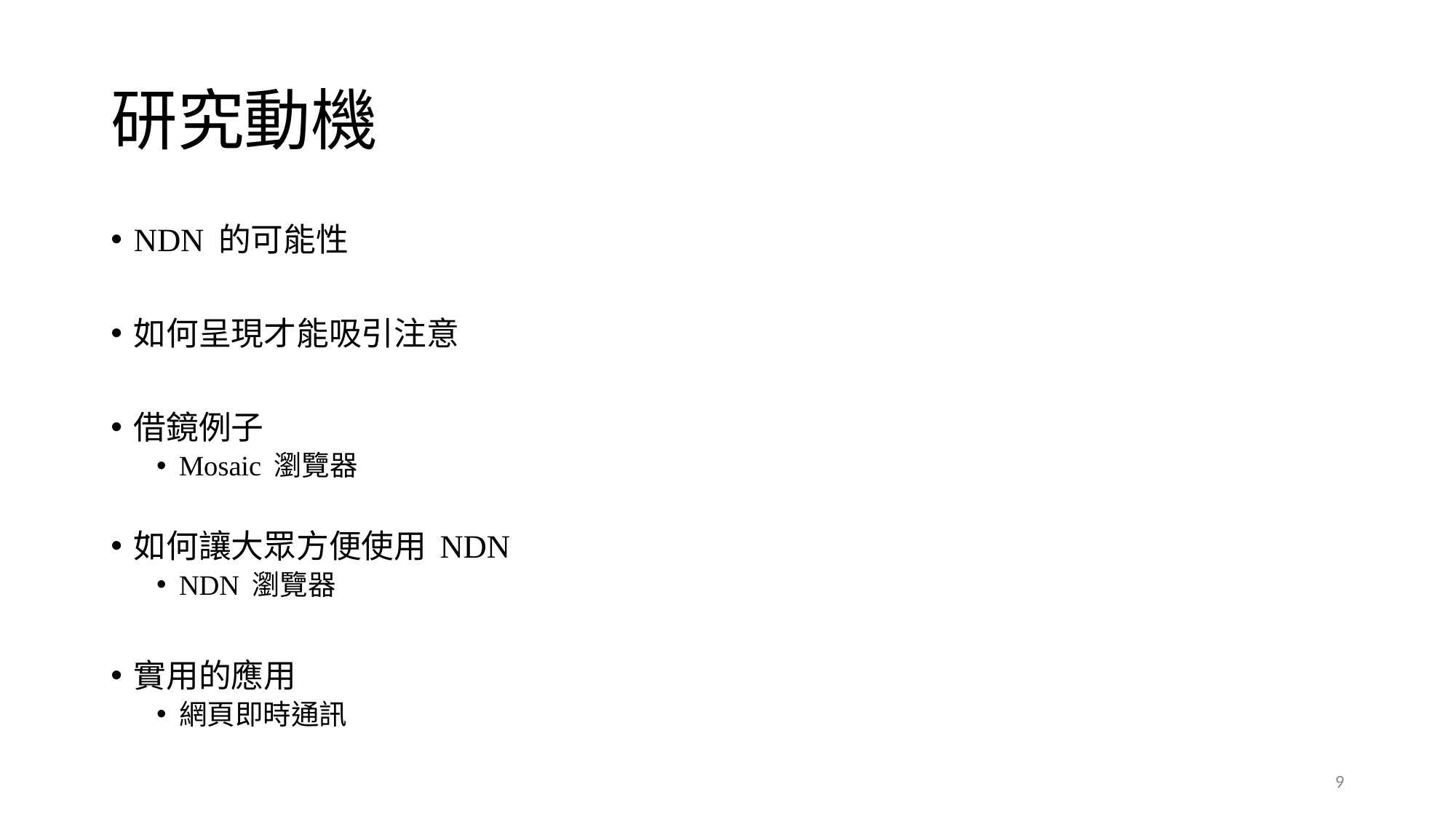

# 研究動機
NDN 的可能性

如何呈現才能吸引注意

借鏡例子
Mosaic 瀏覽器

如何讓大眾方便使用 NDN
NDN 瀏覽器

實用的應用
網頁即時通訊

9